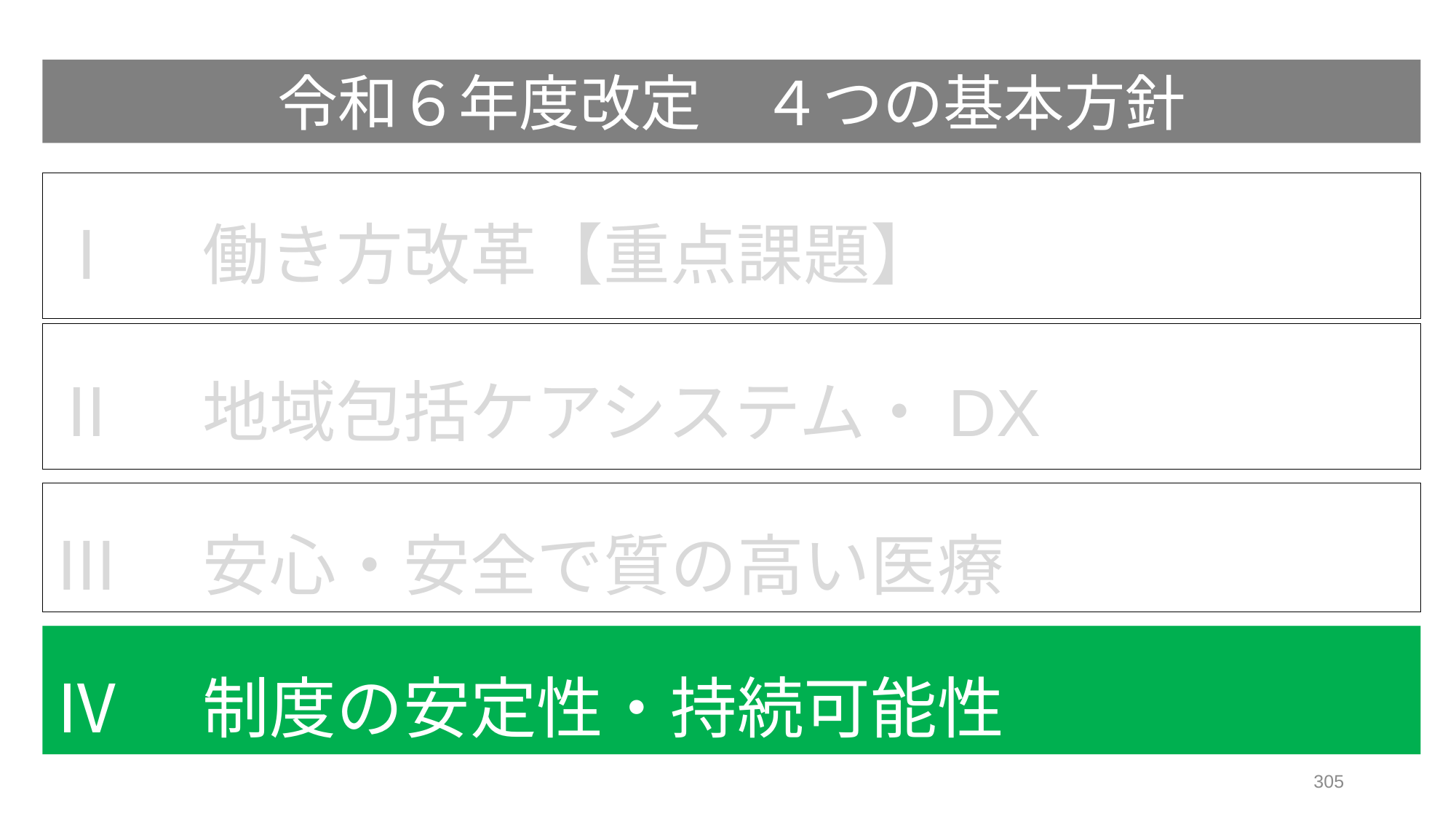

令和６年度改定　４つの基本方針
Ⅰ　働き方改革【重点課題】
Ⅱ　地域包括ケアシステム・DX
Ⅲ　安心・安全で質の高い医療
Ⅳ　制度の安定性・持続可能性
305